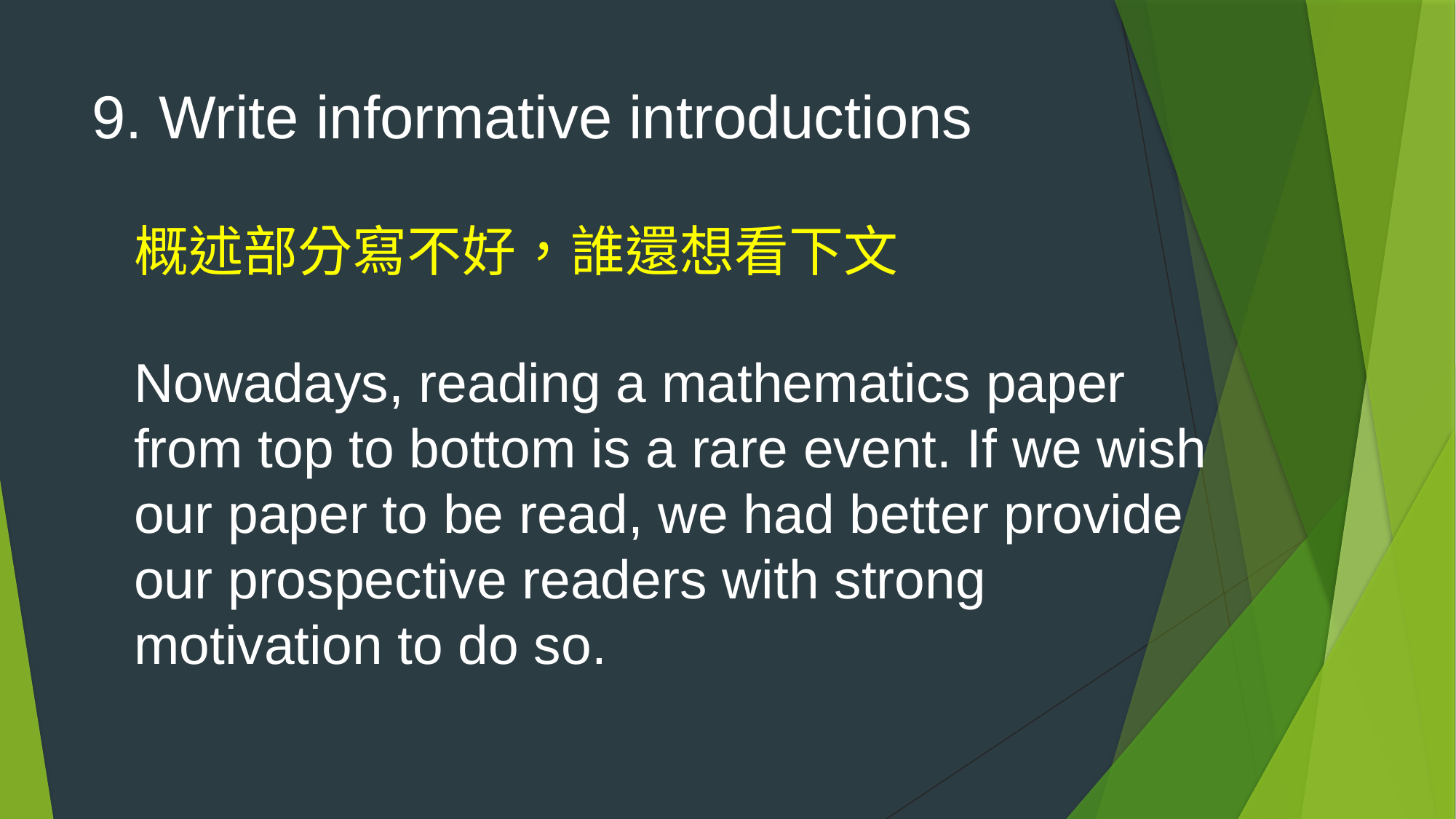

# 9. Write informative introductions 概述部分寫不好，誰還想看下文 Nowadays, reading a mathematics paper from top to bottom is a rare event. If we wish our paper to be read, we had better provide our prospective readers with strong motivation to do so.